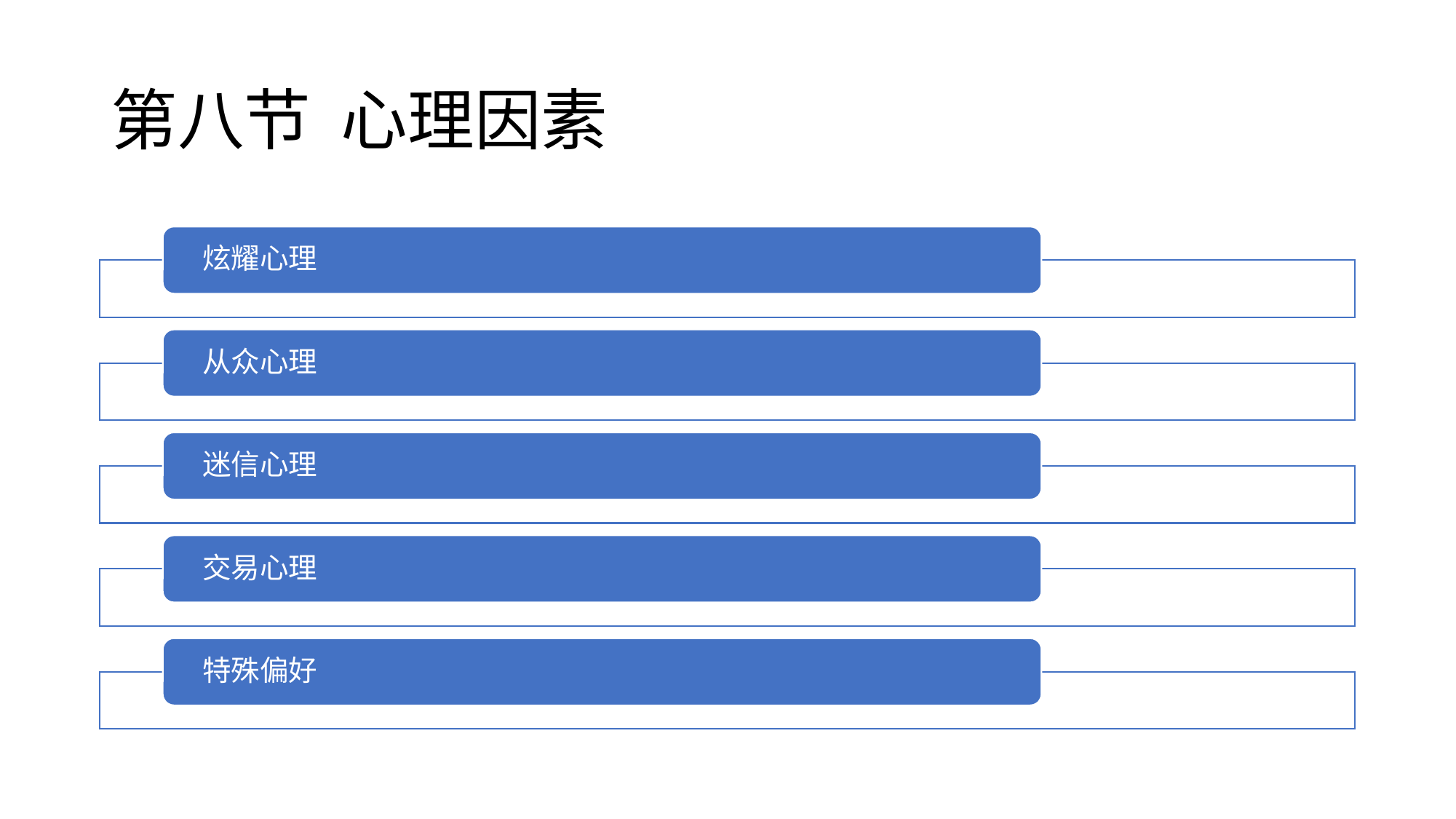

# 第八节  心理因素
炫耀心理
从众心理
迷信心理
交易心理
特殊偏好